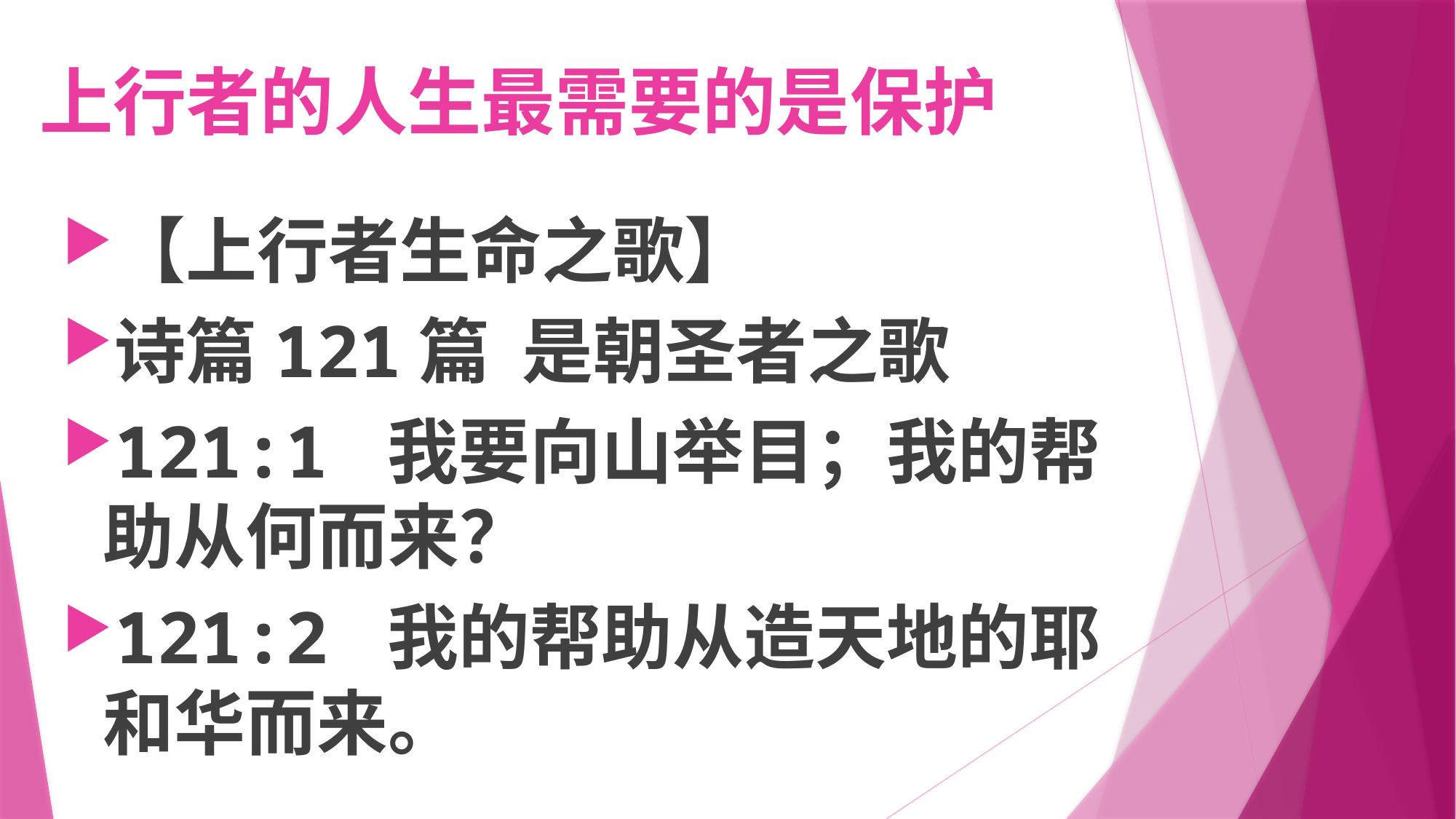

# 上行者的人生最需要的是保护
【上行者生命之歌】
诗篇121篇  是朝圣者之歌
121:1 我要向山举目；我的帮助从何而来？
121:2 我的帮助从造天地的耶和华而来。